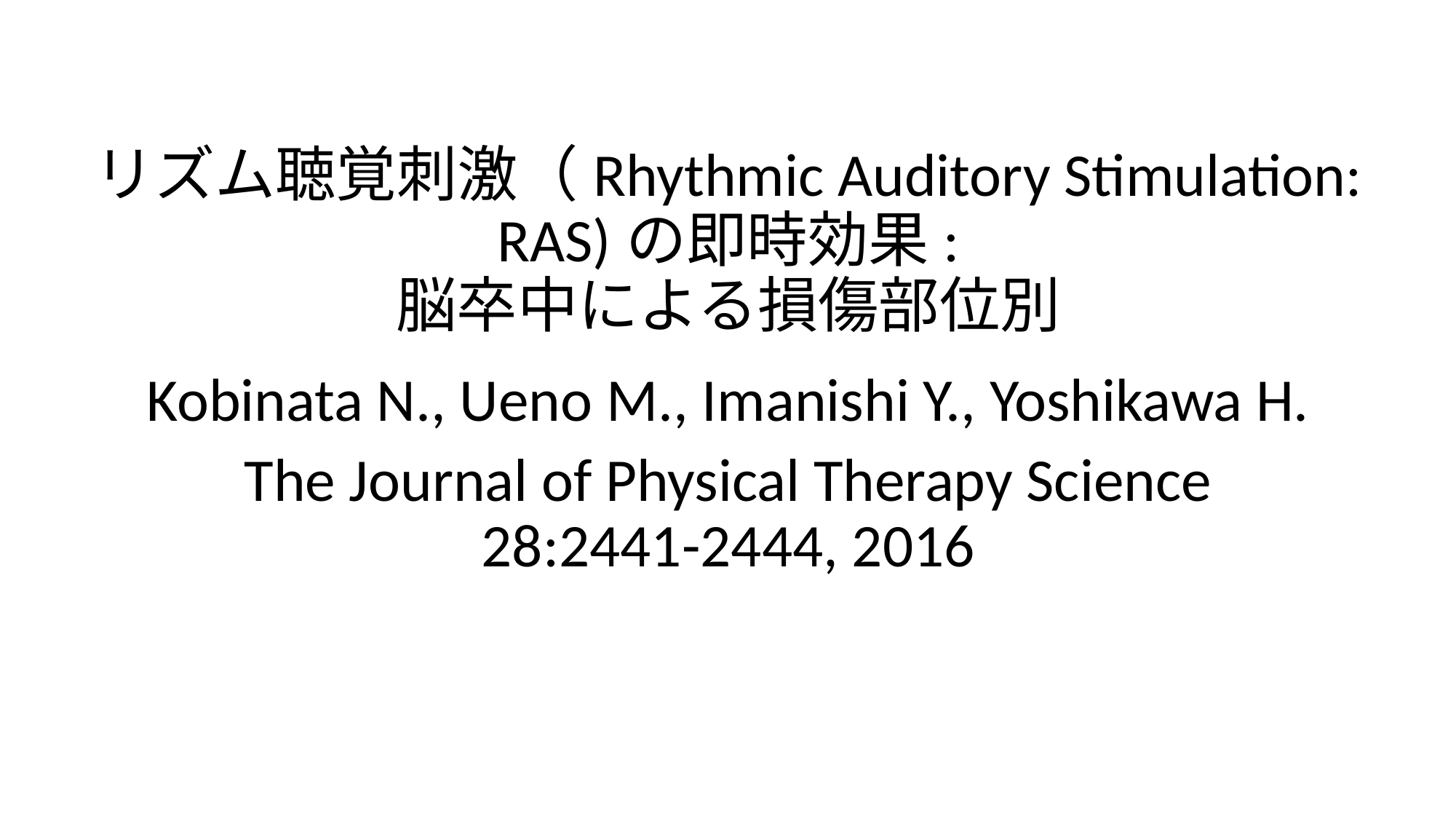

# リズム聴覚刺激（Rhythmic Auditory Stimulation: RAS)の即時効果: 脳卒中による損傷部位別
Kobinata N., Ueno M., Imanishi Y., Yoshikawa H.
The Journal of Physical Therapy Science 28:2441-2444, 2016